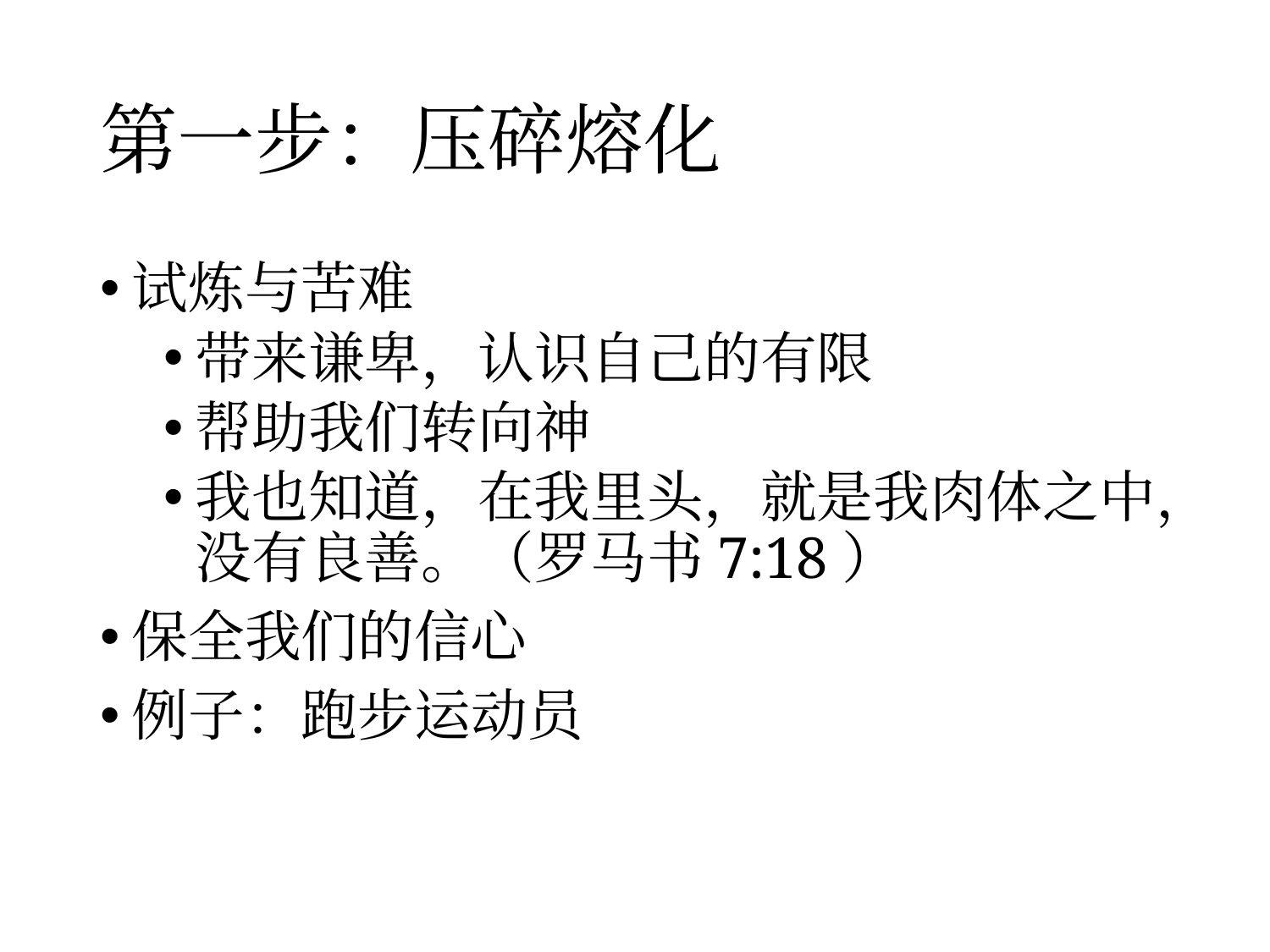

# 第一步：压碎熔化
试炼与苦难
带来谦卑，认识自己的有限
帮助我们转向神
我也知道，在我里头，就是我肉体之中，没有良善。（罗马书7:18）
保全我们的信心
例子：跑步运动员